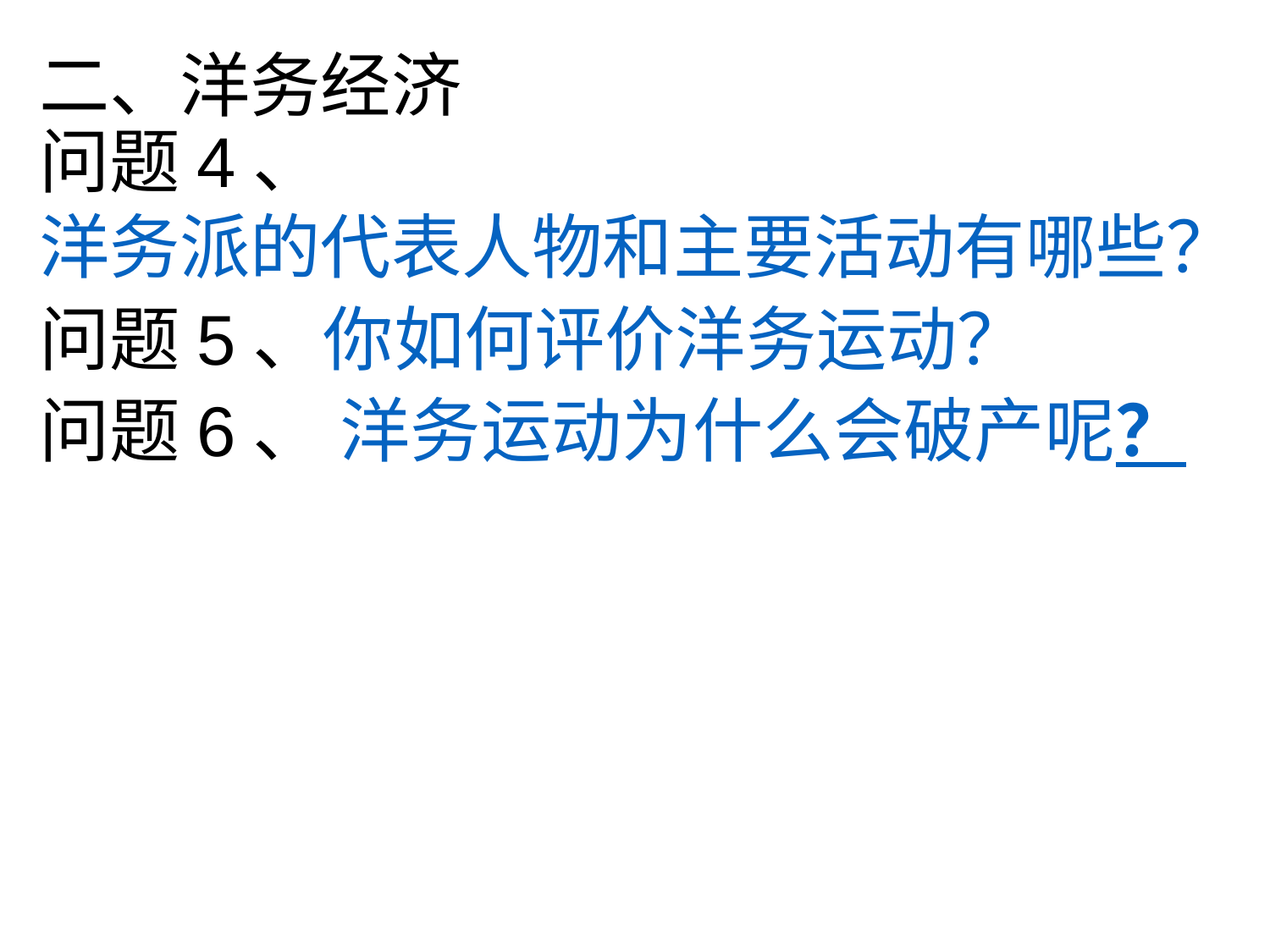

# 二、洋务经济 问题4、 洋务派的代表人物和主要活动有哪些？ 问题5、你如何评价洋务运动？ 问题6、	洋务运动为什么会破产呢？